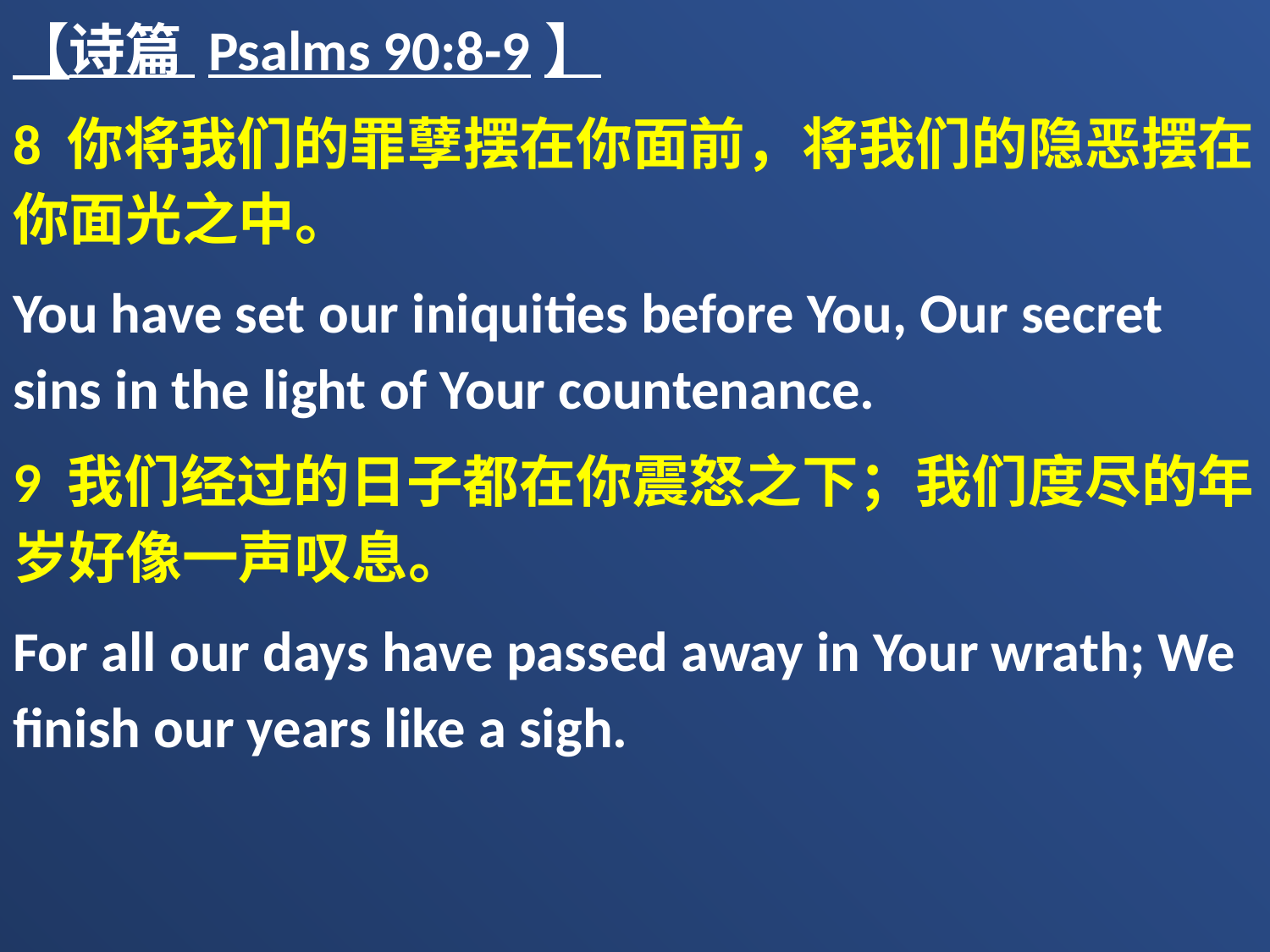

【诗篇 Psalms 90:8-9】
8 你将我们的罪孽摆在你面前，将我们的隐恶摆在你面光之中。
You have set our iniquities before You, Our secret sins in the light of Your countenance.
9 我们经过的日子都在你震怒之下；我们度尽的年岁好像一声叹息。
For all our days have passed away in Your wrath; We finish our years like a sigh.